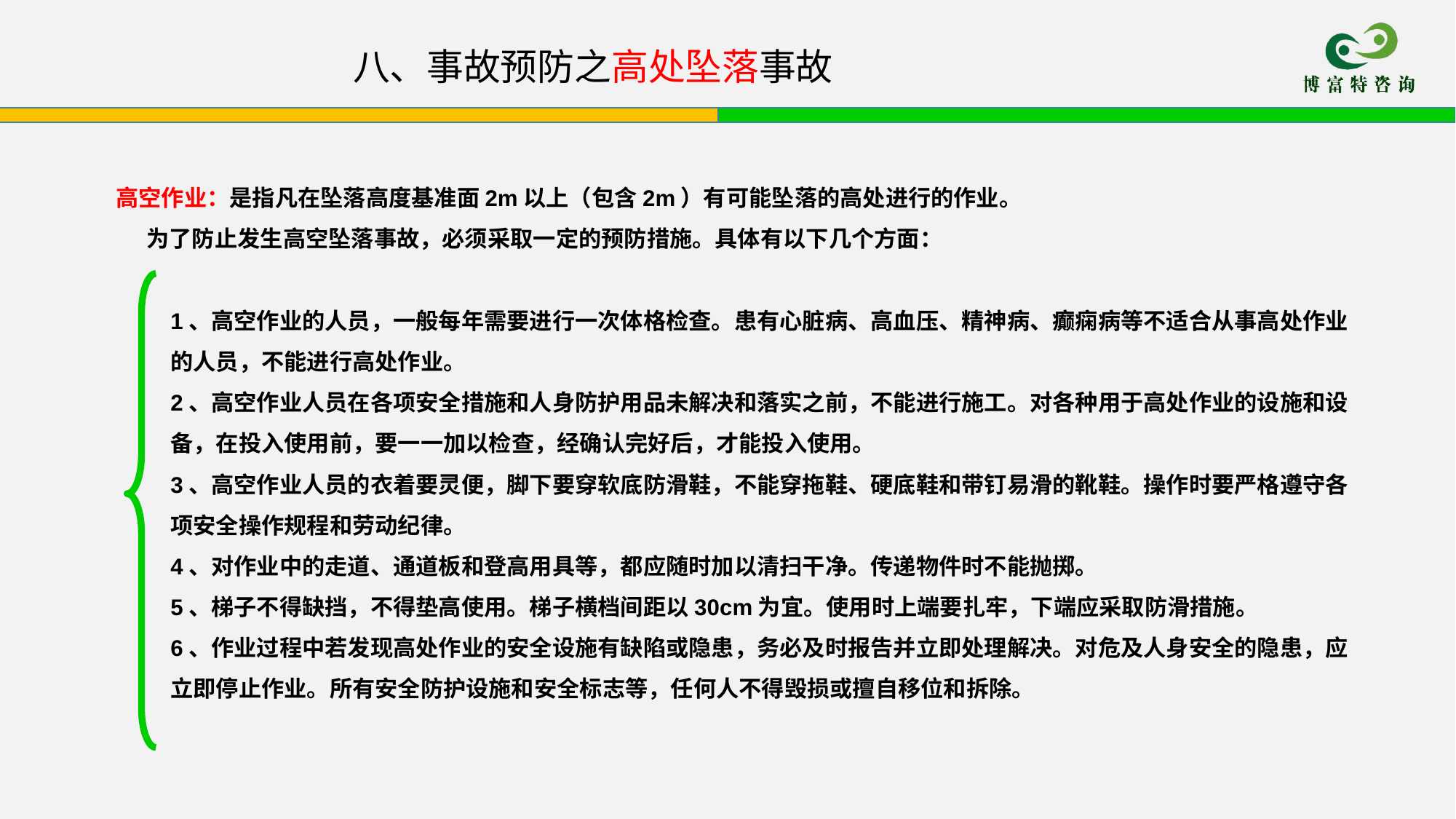

# 八、事故预防之高处坠落事故
高空作业：是指凡在坠落高度基准面2m以上（包含2m）有可能坠落的高处进行的作业。
     为了防止发生高空坠落事故，必须采取一定的预防措施。具体有以下几个方面：

1、高空作业的人员，一般每年需要进行一次体格检查。患有心脏病、高血压、精神病、癫痫病等不适合从事高处作业的人员，不能进行高处作业。
2、高空作业人员在各项安全措施和人身防护用品未解决和落实之前，不能进行施工。对各种用于高处作业的设施和设备，在投入使用前，要一一加以检查，经确认完好后，才能投入使用。
3、高空作业人员的衣着要灵便，脚下要穿软底防滑鞋，不能穿拖鞋、硬底鞋和带钉易滑的靴鞋。操作时要严格遵守各项安全操作规程和劳动纪律。
4、对作业中的走道、通道板和登高用具等，都应随时加以清扫干净。传递物件时不能抛掷。
5、梯子不得缺挡，不得垫高使用。梯子横档间距以30cm为宜。使用时上端要扎牢，下端应采取防滑措施。
6、作业过程中若发现高处作业的安全设施有缺陷或隐患，务必及时报告并立即处理解决。对危及人身安全的隐患，应立即停止作业。所有安全防护设施和安全标志等，任何人不得毁损或擅自移位和拆除。

41